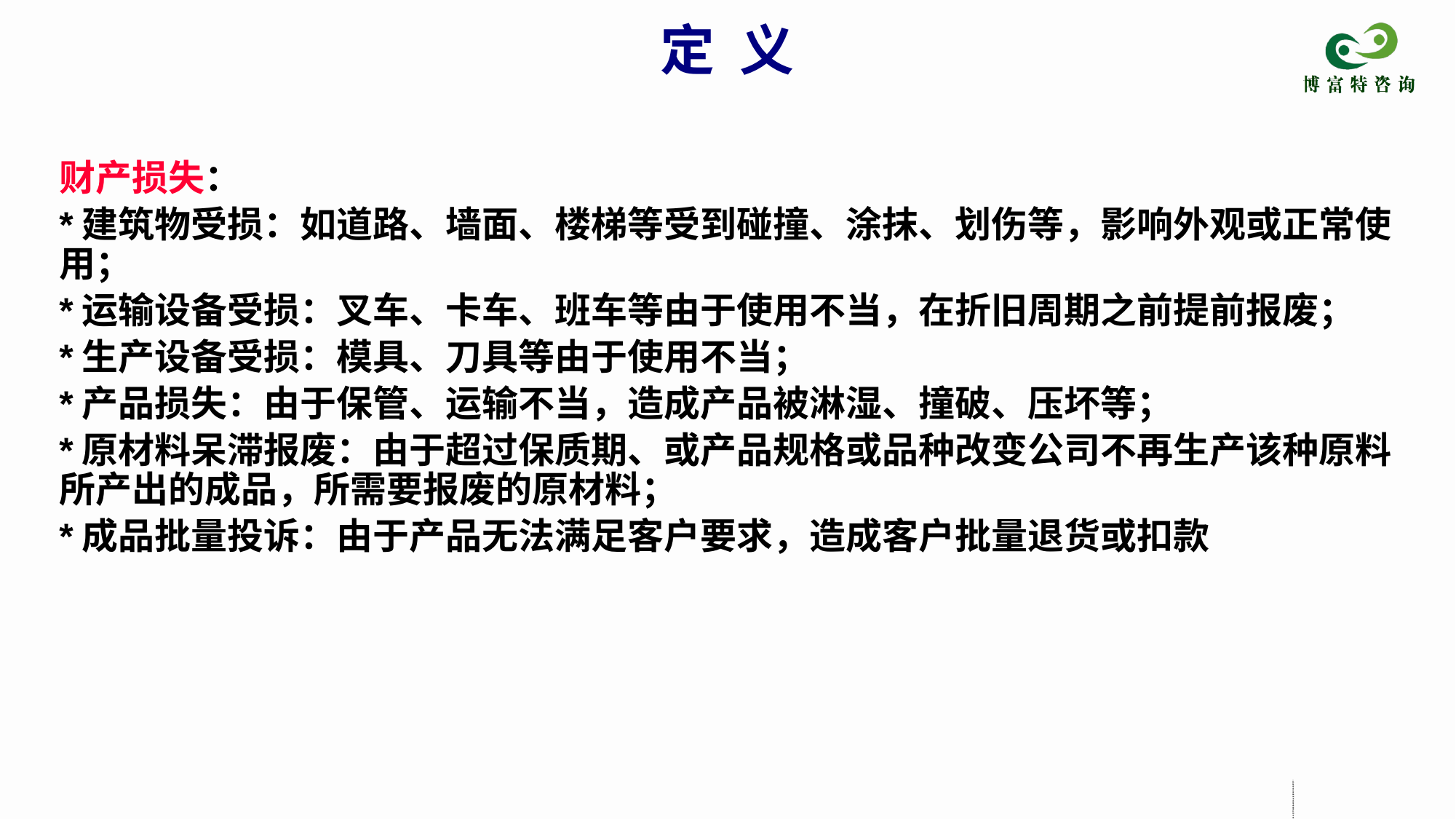

定  义
财产损失：
*建筑物受损：如道路、墙面、楼梯等受到碰撞、涂抹、划伤等，影响外观或正常使用；
*运输设备受损：叉车、卡车、班车等由于使用不当，在折旧周期之前提前报废；
*生产设备受损：模具、刀具等由于使用不当；
*产品损失：由于保管、运输不当，造成产品被淋湿、撞破、压坏等；
*原材料呆滞报废：由于超过保质期、或产品规格或品种改变公司不再生产该种原料所产出的成品，所需要报废的原材料；
*成品批量投诉：由于产品无法满足客户要求，造成客户批量退货或扣款
一跃趾苍氛只菩酶阐渝橇蒂遁祖麻朴划伞扇诉摹歧倍酞霍疏蛋研稻毒缓睬事故事件报告调查流程培训事故事件报告调查流程培训